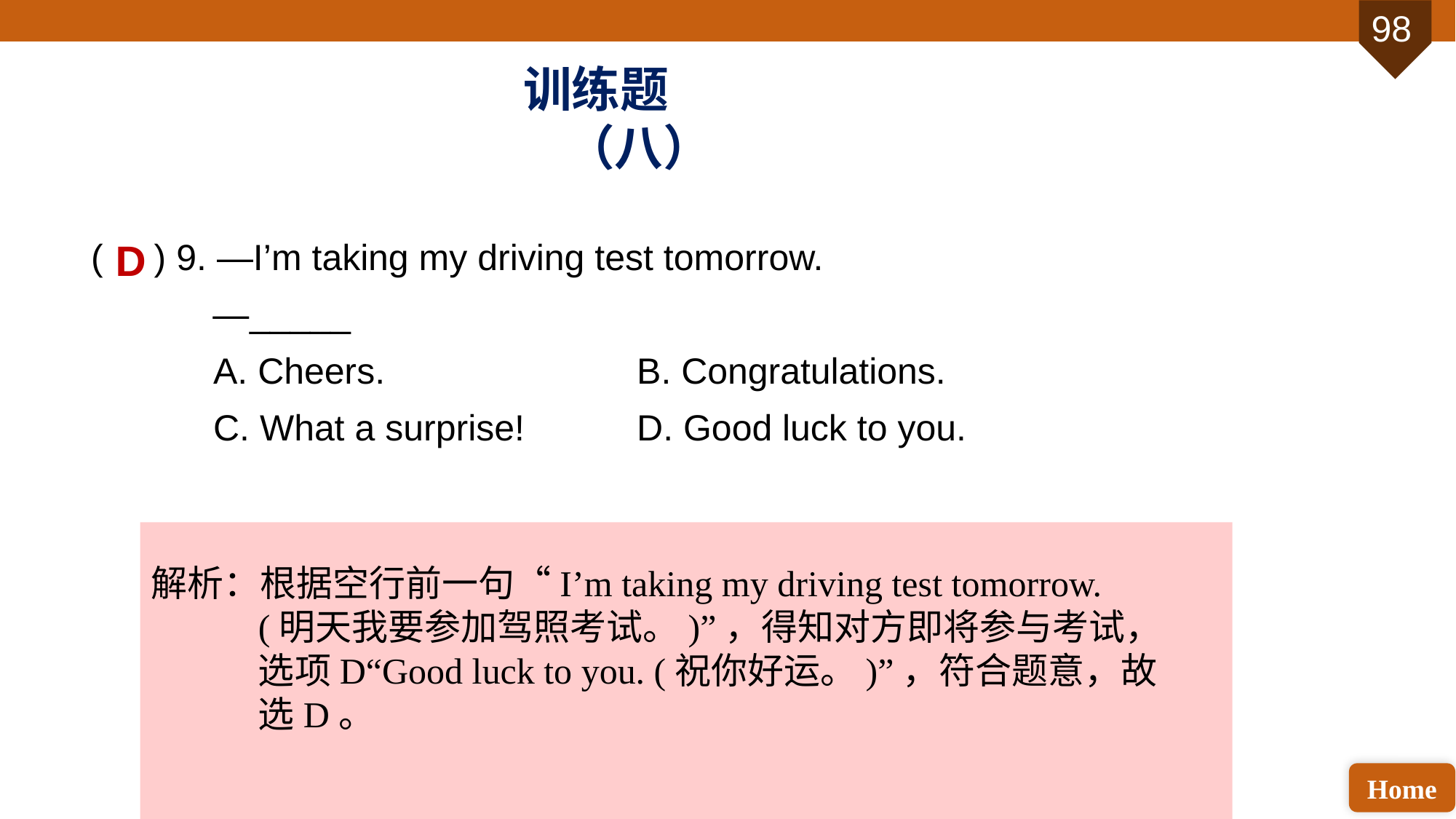

训练题（八）
(     ) 9. —I’m taking my driving test tomorrow.
            —_____
            A. Cheers. 			B. Congratulations.
            C. What a surprise! 	D. Good luck to you.
D

解析：根据空行前一句“I’m taking my driving test tomorrow. (明天我要参加驾照考试。)”，得知对方即将参与考试，选项D“Good luck to you. (祝你好运。)”，符合题意，故选D。